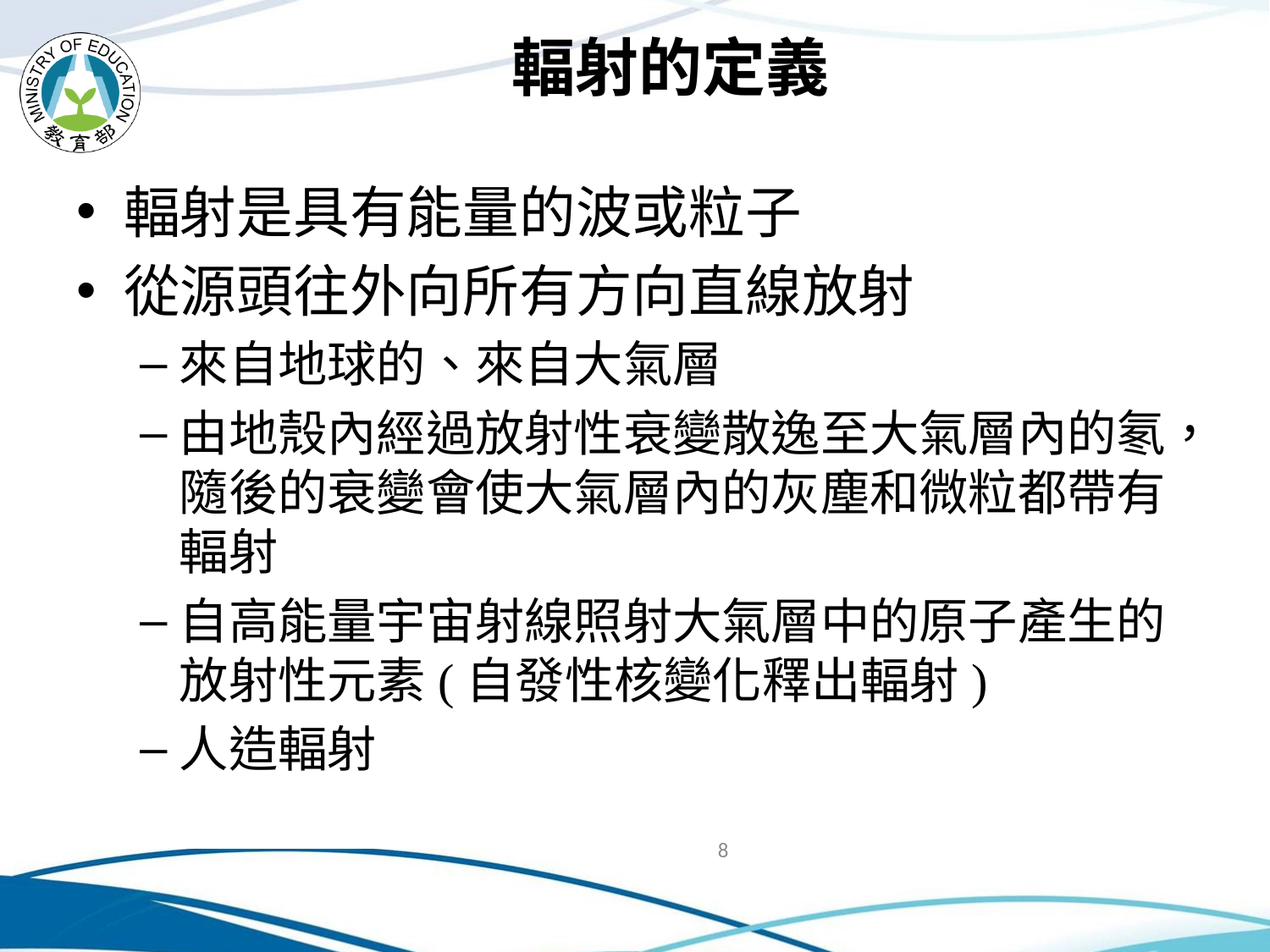

# 輻射的定義
輻射是具有能量的波或粒子
從源頭往外向所有方向直線放射
來自地球的、來自大氣層
由地殼內經過放射性衰變散逸至大氣層內的氡，隨後的衰變會使大氣層內的灰塵和微粒都帶有輻射
自高能量宇宙射線照射大氣層中的原子產生的放射性元素(自發性核變化釋出輻射)
人造輻射

8